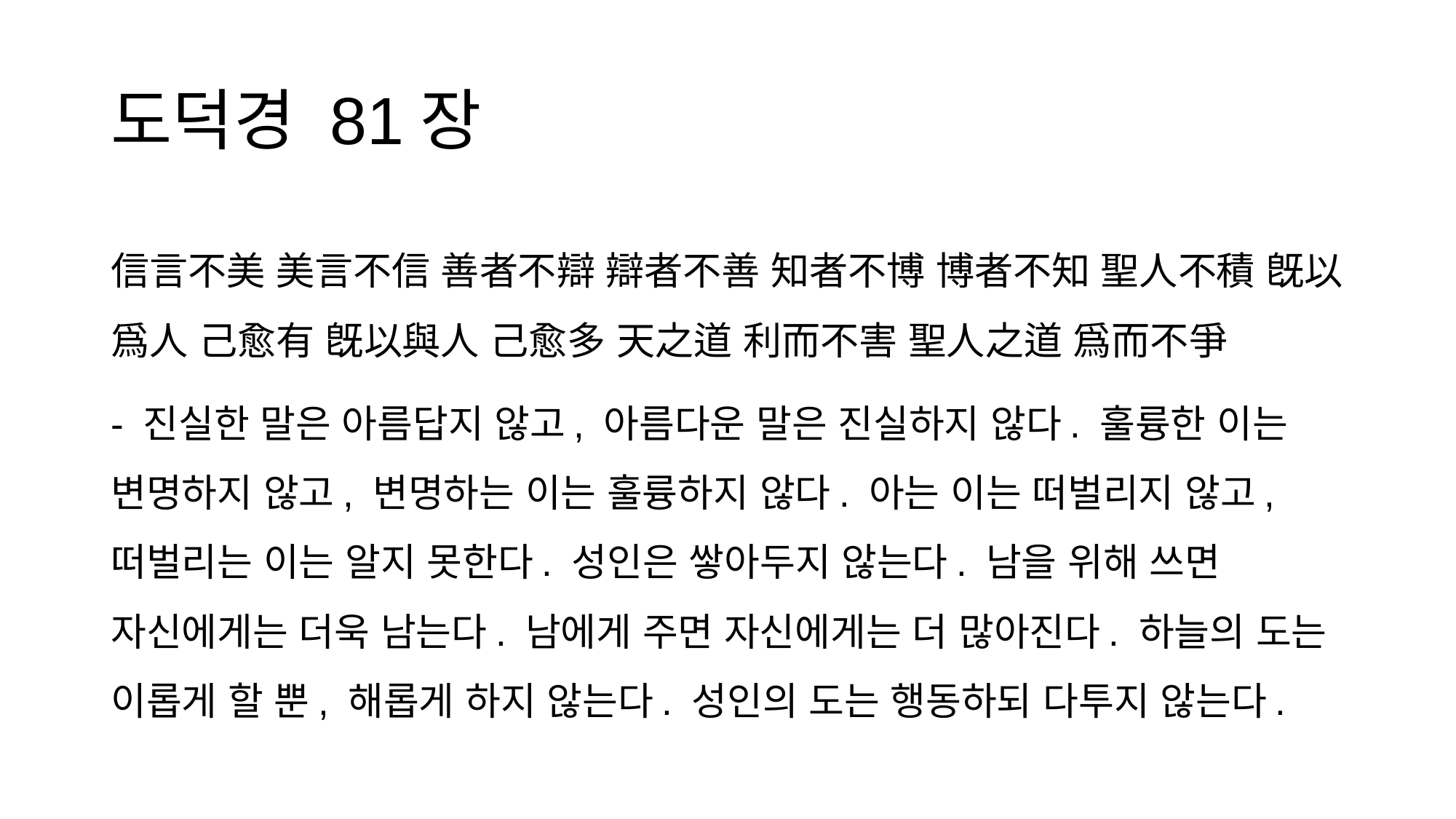

# 도덕경 81장
信言不美 美言不信 善者不辯 辯者不善 知者不博 博者不知 聖人不積 旣以爲人 己愈有 旣以與人 己愈多 天之道 利而不害 聖人之道 爲而不爭
- 진실한 말은 아름답지 않고, 아름다운 말은 진실하지 않다. 훌륭한 이는 변명하지 않고, 변명하는 이는 훌륭하지 않다. 아는 이는 떠벌리지 않고, 떠벌리는 이는 알지 못한다. 성인은 쌓아두지 않는다. 남을 위해 쓰면 자신에게는 더욱 남는다. 남에게 주면 자신에게는 더 많아진다. 하늘의 도는 이롭게 할 뿐, 해롭게 하지 않는다. 성인의 도는 행동하되 다투지 않는다.